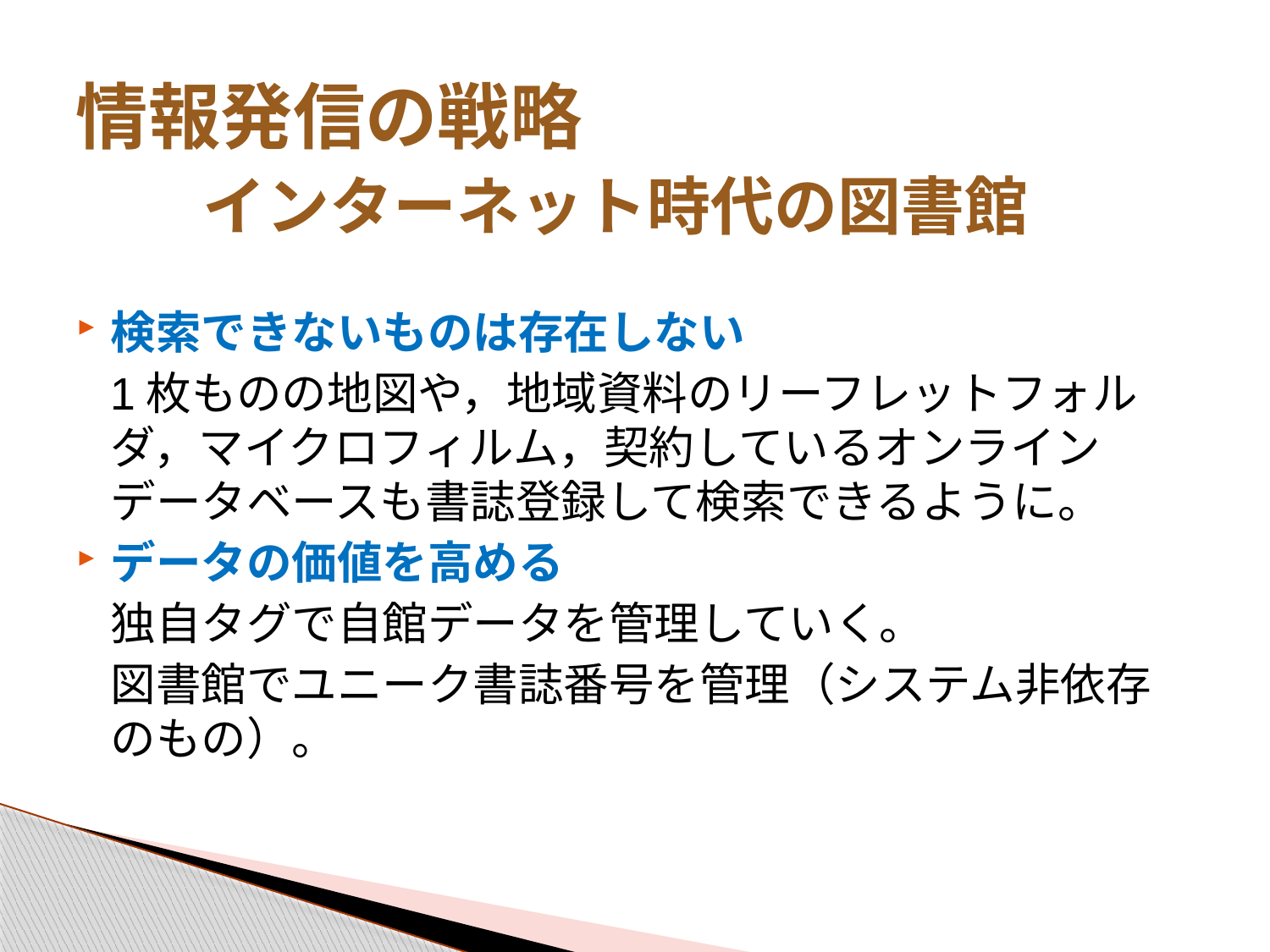

# 情報発信の戦略 インターネット時代の図書館
検索できないものは存在しない
	1枚ものの地図や，地域資料のリーフレットフォルダ，マイクロフィルム，契約しているオンラインデータベースも書誌登録して検索できるように。
データの価値を高める
	独自タグで自館データを管理していく。
	図書館でユニーク書誌番号を管理（システム非依存のもの）。